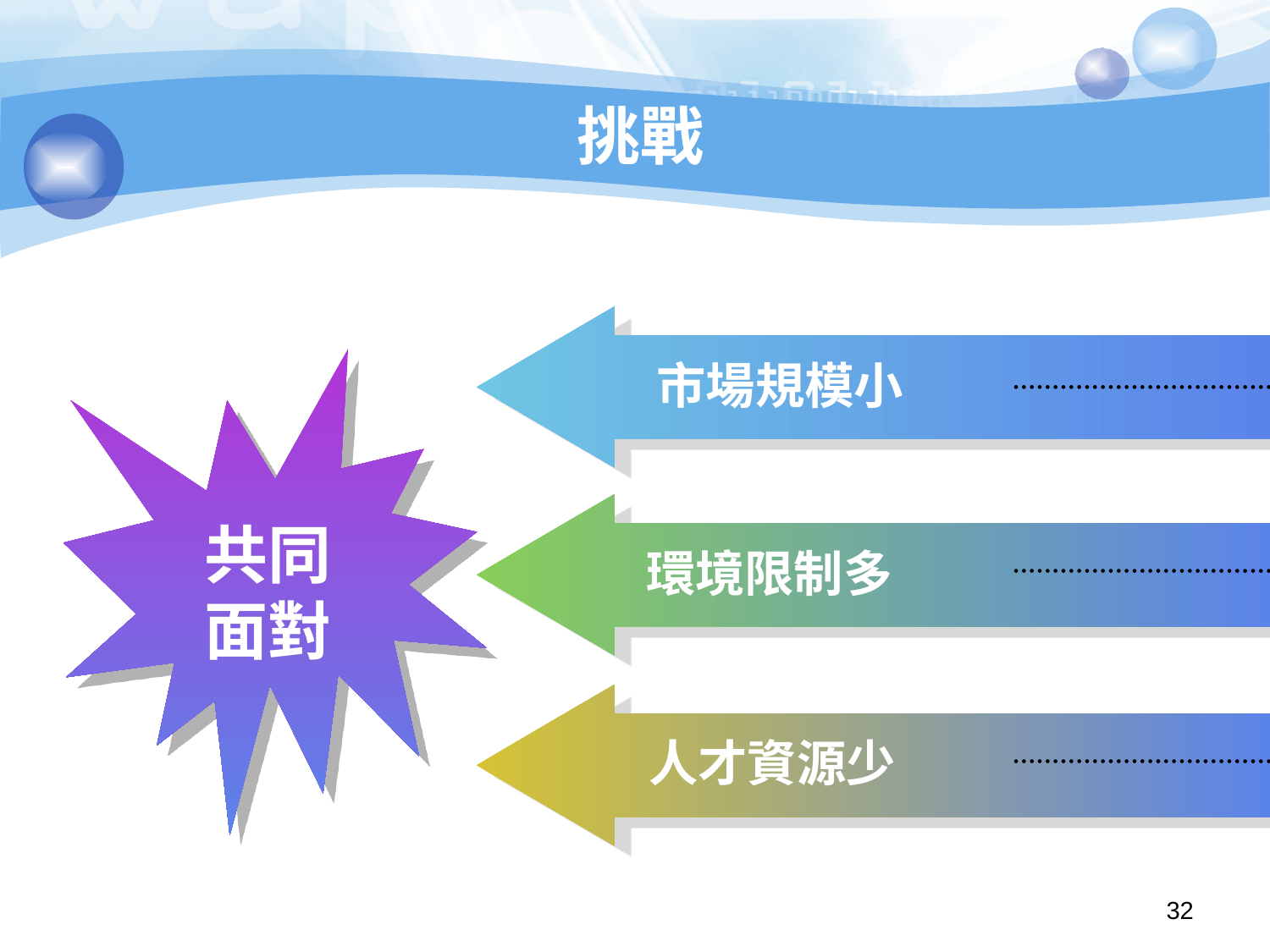

# 挑戰

市場規模小

環境限制多

共同
面對

人才資源少

32